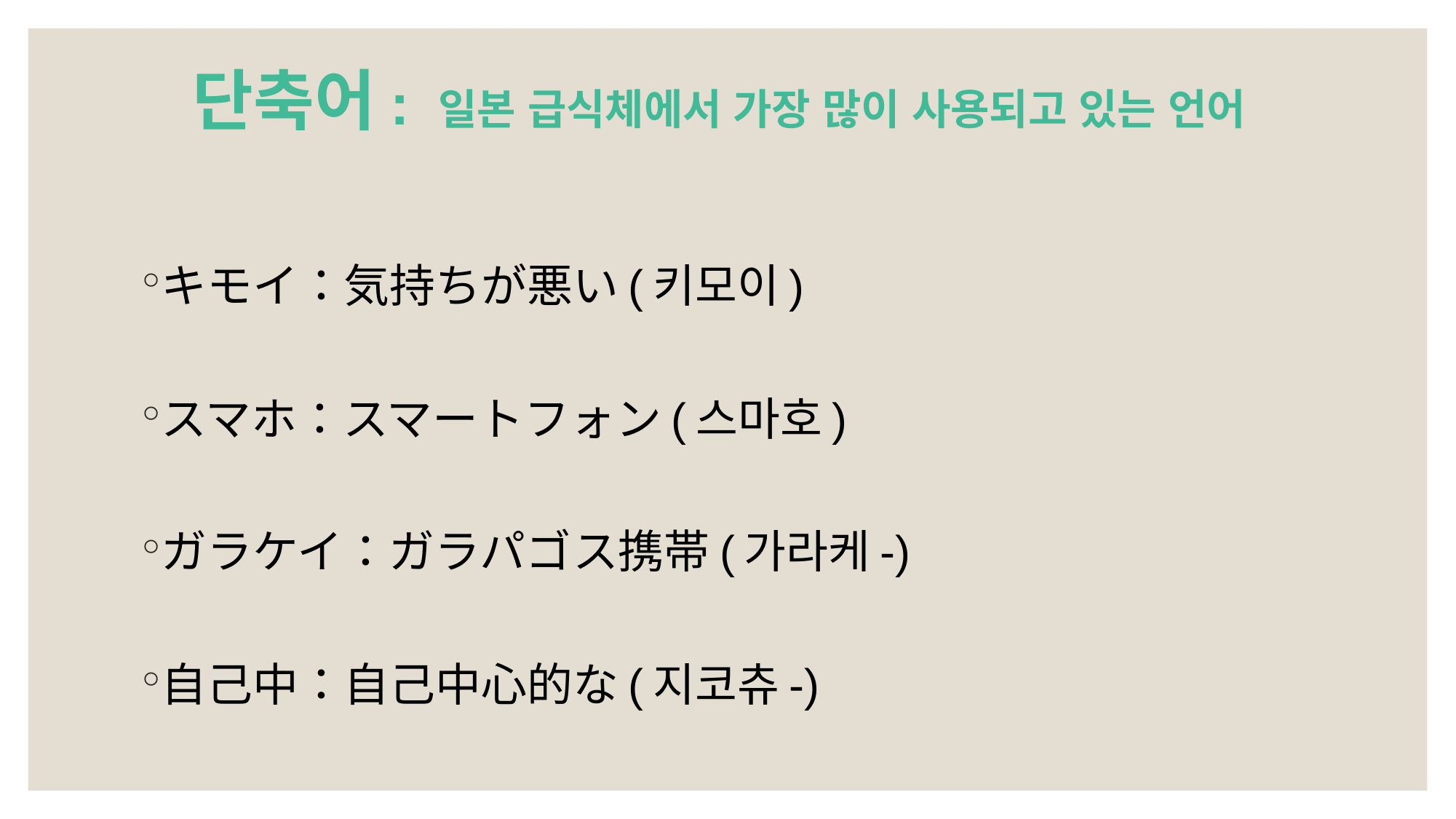

단축어: 일본 급식체에서 가장 많이 사용되고 있는 언어
キモイ：気持ちが悪い(키모이)

スマホ：スマートフォン(스마호)

ガラケイ：ガラパゴス携帯(가라케-)

自己中：自己中心的な(지코츄-)